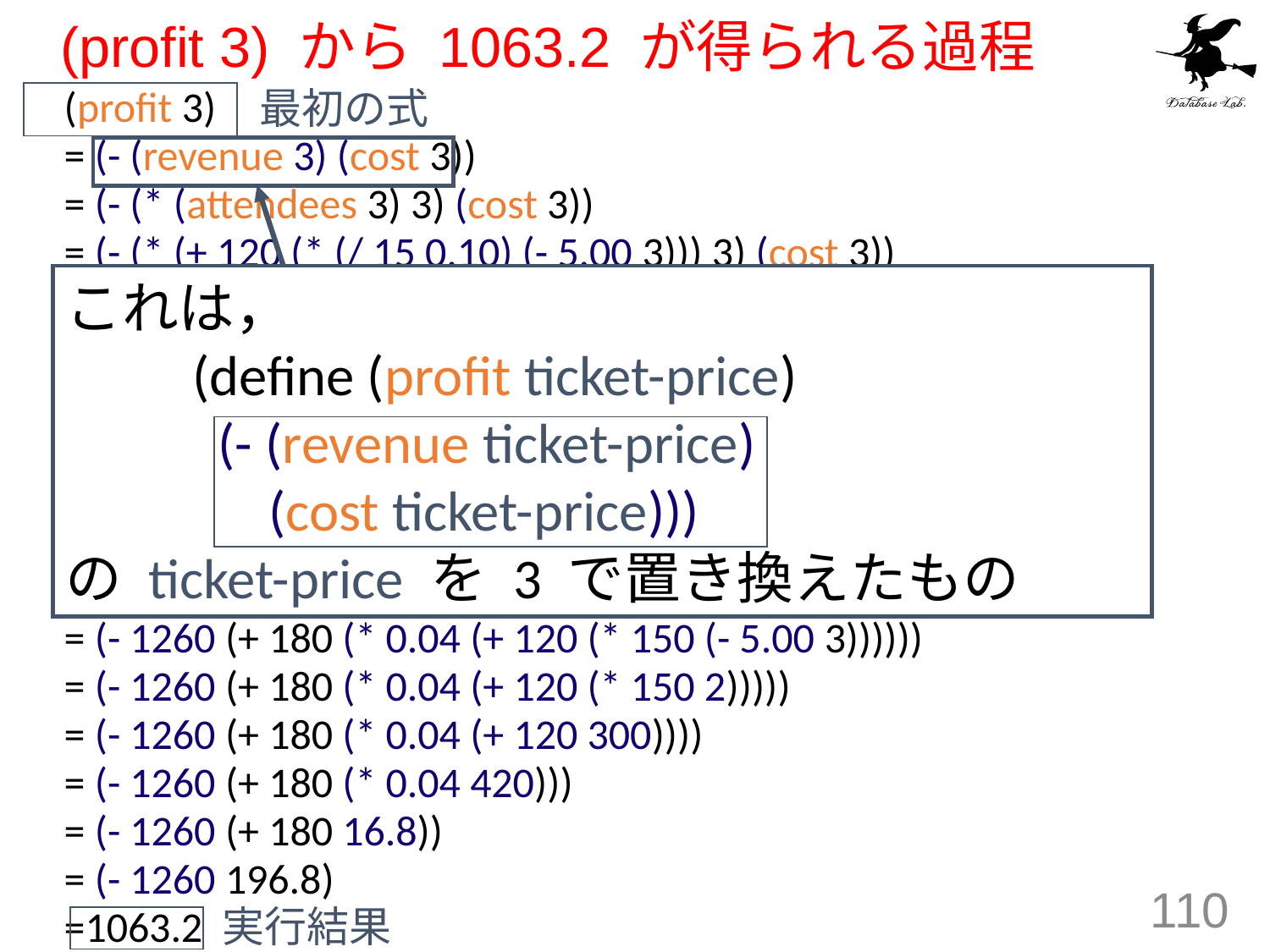

# (profit 3) から 1063.2 が得られる過程
最初の式
(profit 3)
= (- (revenue 3) (cost 3))
= (- (* (attendees 3) 3) (cost 3))
= (- (* (+ 120 (* (/ 15 0.10) (- 5.00 3))) 3) (cost 3))
= (- (* (+ 120 (* 150 (- 5.00 3))) 3) (cost 3))
= (- (* (+ 120 (* 150 2)) 3) (cost 3))
= (- (* (+ 120 300) 3) (cost 3))
= (- (* 420 3) (cost 3))
= (- 1260 (cost 3))
= (- 1260 (+ 180 (* 0.04 (attendees 3))))
= (- 1260 (+ 180 (* 0.04 (+ 120 (* (/ 15 0.10) (- 5.00 3))))))
= (- 1260 (+ 180 (* 0.04 (+ 120 (* 150 (- 5.00 3))))))
= (- 1260 (+ 180 (* 0.04 (+ 120 (* 150 2)))))
= (- 1260 (+ 180 (* 0.04 (+ 120 300))))
= (- 1260 (+ 180 (* 0.04 420)))
= (- 1260 (+ 180 16.8))
= (- 1260 196.8)
=1063.2

これは，
	(define (profit ticket-price)
	  (- (revenue ticket-price)
	      (cost ticket-price)))
の ticket-price を 3 で置き換えたもの

110
実行結果